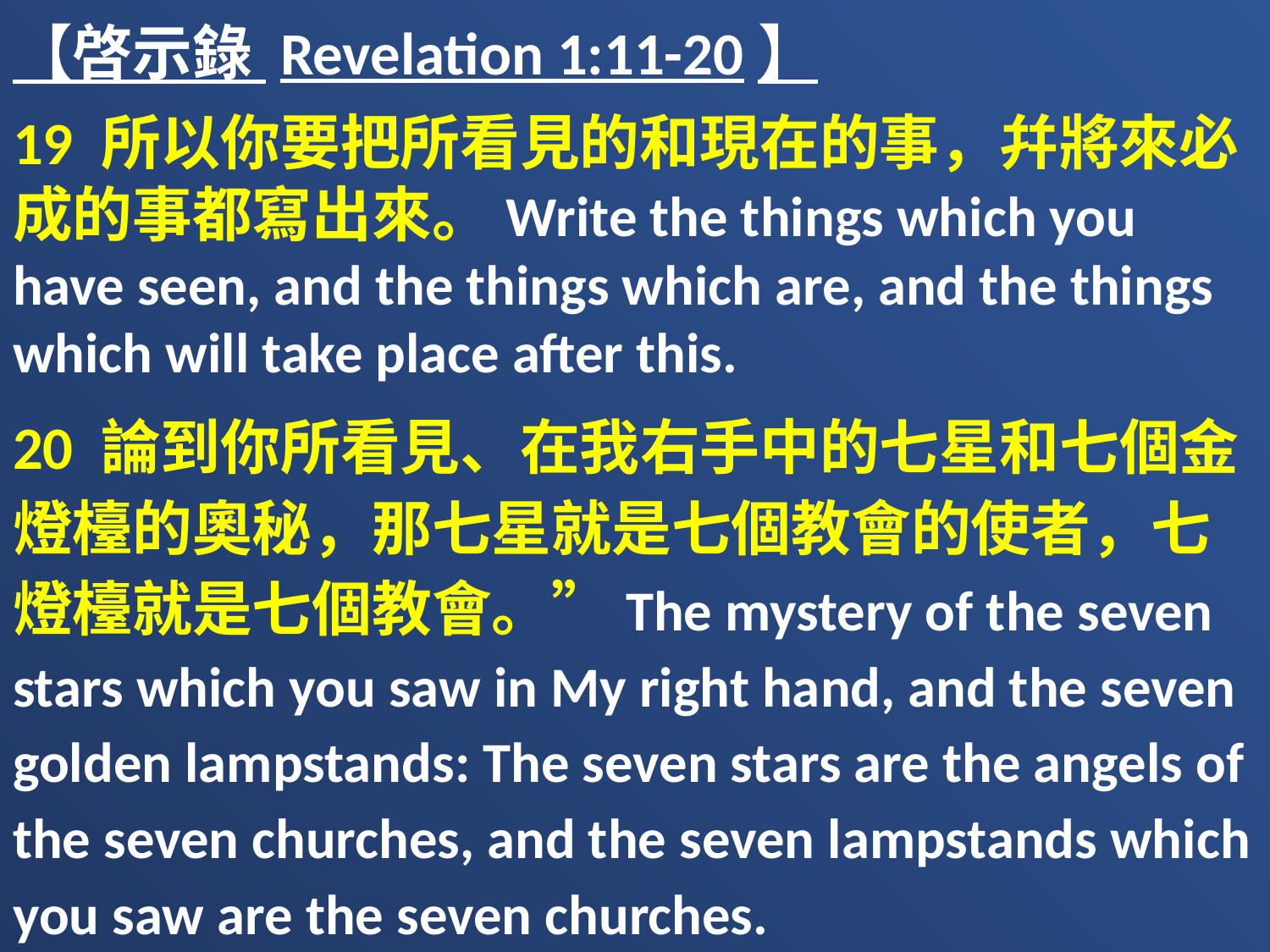

【啓示錄 Revelation 1:11-20】
19 所以你要把所看見的和現在的事，幷將來必成的事都寫出來。Write the things which you have seen, and the things which are, and the things which will take place after this.
20 論到你所看見、在我右手中的七星和七個金燈檯的奧秘，那七星就是七個教會的使者，七燈檯就是七個教會。”The mystery of the seven stars which you saw in My right hand, and the seven golden lampstands: The seven stars are the angels of the seven churches, and the seven lampstands which you saw are the seven churches.